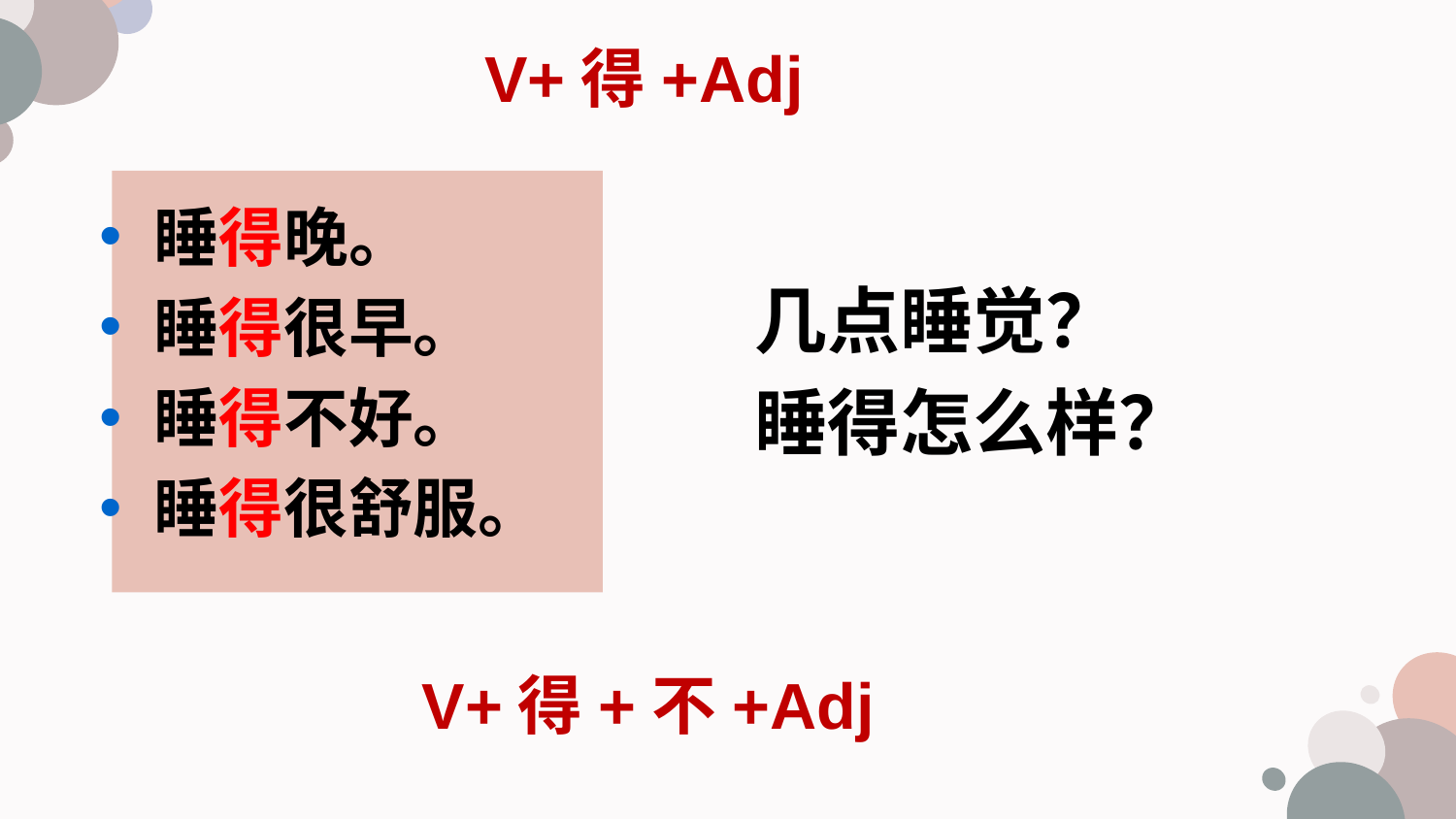

V+得+Adj

睡得晚。
睡得很早。
睡得不好。
睡得很舒服。
几点睡觉？
睡得怎么样？

V+得+不+Adj